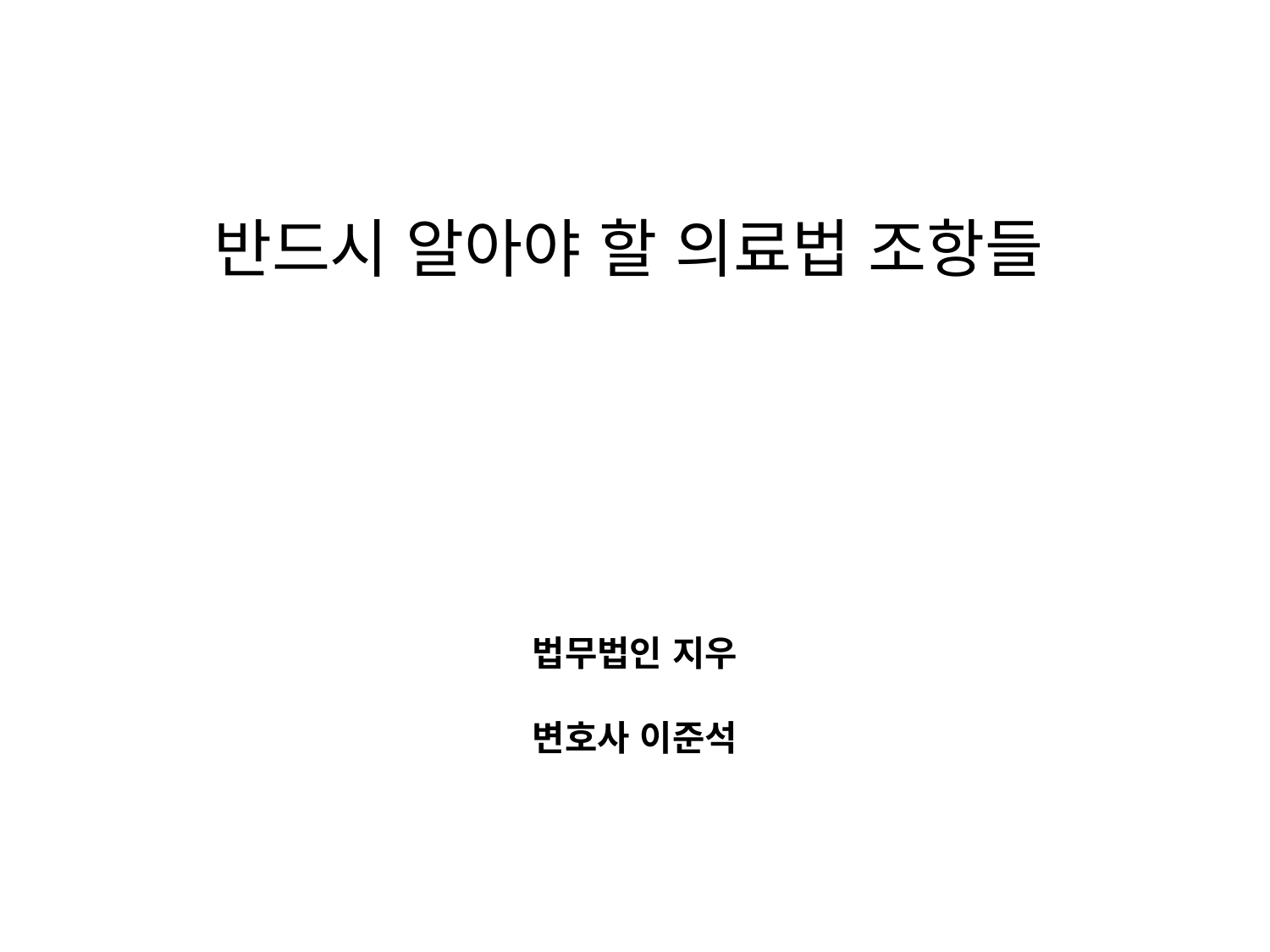

반드시 알아야 할 의료법 조항들
법무법인 지우

변호사 이준석